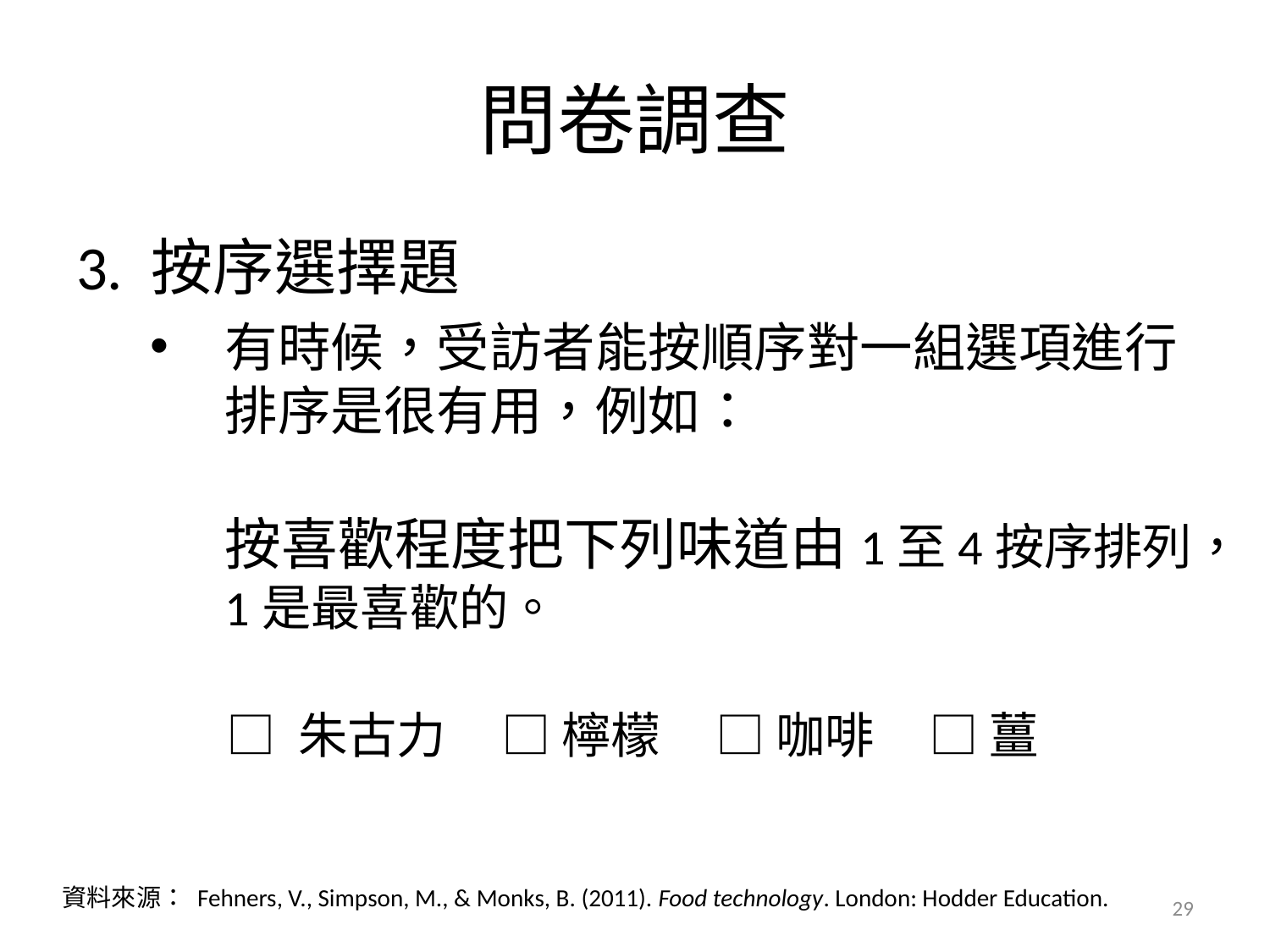

# 問卷調查
3.	按序選擇題
有時候，受訪者能按順序對一組選項進行排序是很有用，例如：
按喜歡程度把下列味道由1至4按序排列，1是最喜歡的。
□ 朱古力     □ 檸檬     □ 咖啡     □ 薑
資料來源： Fehners, V., Simpson, M., & Monks, B. (2011). Food technology. London: Hodder Education.

29